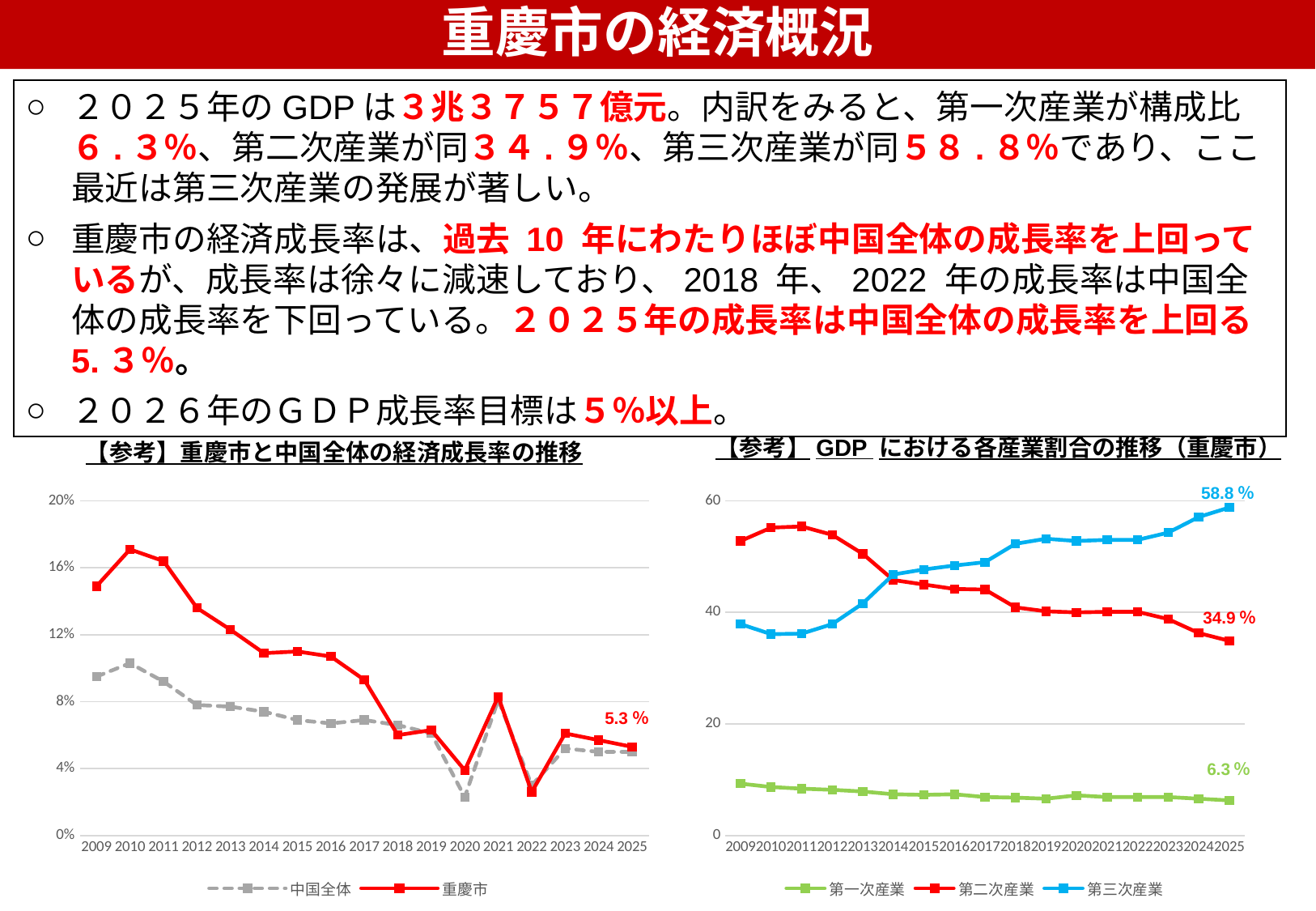

重慶市の経済概況
２０２５年のGDPは３兆３７５７億元。内訳をみると、第一次産業が構成比６.３％、第二次産業が同３４.９％、第三次産業が同５８.８％であり、ここ最近は第三次産業の発展が著しい。
重慶市の経済成長率は、過去 10 年にわたりほぼ中国全体の成長率を上回っているが、成長率は徐々に減速しており、2018 年、2022 年の成長率は中国全体の成長率を下回っている。２０２５年の成長率は中国全体の成長率を上回る5.３％。
２０２６年のＧＤＰ成長率目標は５％以上。
【参考】GDP における各産業割合の推移（重慶市）
【参考】重慶市と中国全体の経済成長率の推移
58.8％

### Chart

| Category | 中国全体 | 重慶市 |
|---|---|---|
| 2009 | 0.095 | 0.149 |
| 2010 | 0.103 | 0.171 |
| 2011 | 0.092 | 0.164 |
| 2012 | 0.078 | 0.136 |
| 2013 | 0.077 | 0.123 |
| 2014 | 0.074 | 0.109 |
| 2015 | 0.069 | 0.11 |
| 2016 | 0.067 | 0.107 |
| 2017 | 0.069 | 0.093 |
| 2018 | 0.066 | 0.06 |
| 2019 | 0.061 | 0.063 |
| 2020 | 0.023 | 0.039 |
| 2021 | 0.081 | 0.083 |
| 2022 | 0.03 | 0.026 |
| 2023 | 0.052 | 0.061 |
| 2024 | 0.05 | 0.057 |
| 2025 | 0.05 | 0.053 |

### Chart

| Category | 第一次産業 | 第二次産業 | 第三次産業 |
|---|---|---|---|
| 2009 | 9.3 | 52.8 | 37.9 |
| 2010 | 8.7 | 55.2 | 36.1 |
| 2011 | 8.4 | 55.4 | 36.2 |
| 2012 | 8.2 | 53.9 | 37.9 |
| 2013 | 7.9 | 50.5 | 41.6 |
| 2014 | 7.4 | 45.8 | 46.8 |
| 2015 | 7.3 | 45.0 | 47.7 |
| 2016 | 7.4 | 44.2 | 48.4 |
| 2017 | 6.9 | 44.1 | 49.0 |
| 2018 | 6.8 | 40.9 | 52.3 |
| 2019 | 6.6 | 40.2 | 53.2 |
| 2020 | 7.2 | 40.0 | 52.8 |
| 2021 | 6.9 | 40.1 | 53.0 |
| 2022 | 6.9 | 40.1 | 53.0 |
| 2023 | 6.9 | 38.8 | 54.3 |
| 2024 | 6.6 | 36.3 | 57.1 |
| 2025 | 6.3 | 34.9 | 58.8 |
34.9％
5.3％
6.3％